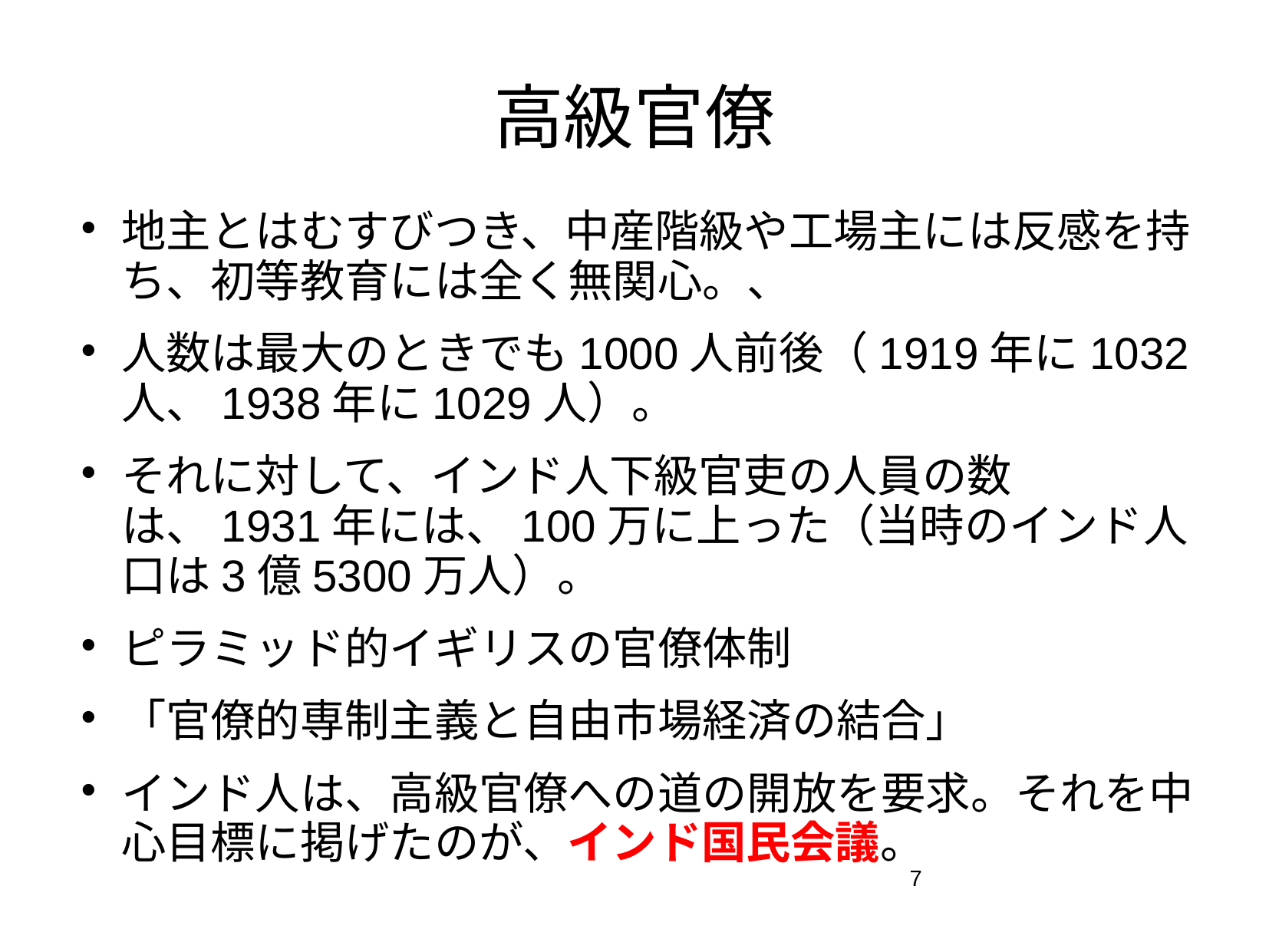

# 高級官僚
地主とはむすびつき、中産階級や工場主には反感を持ち、初等教育には全く無関心。、
人数は最大のときでも1000人前後（1919年に1032人、1938年に1029人）。
それに対して、インド人下級官吏の人員の数は、1931年には、100万に上った（当時のインド人口は3億5300万人）。
ピラミッド的イギリスの官僚体制
「官僚的専制主義と自由市場経済の結合」
インド人は、高級官僚への道の開放を要求。それを中心目標に掲げたのが、インド国民会議。
7